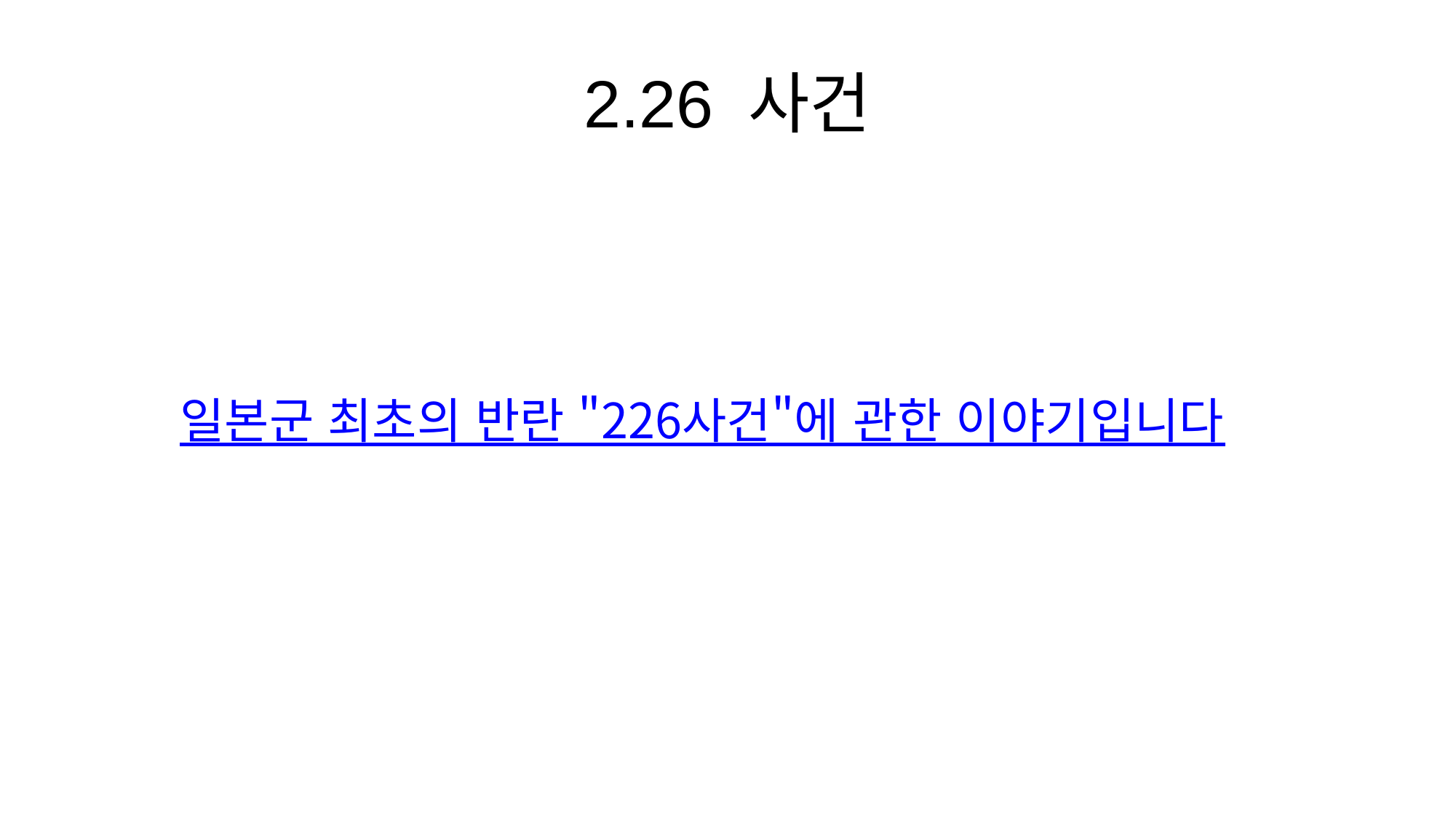

# 2.26 사건
일본군 최초의 반란 "226사건"에 관한 이야기입니다